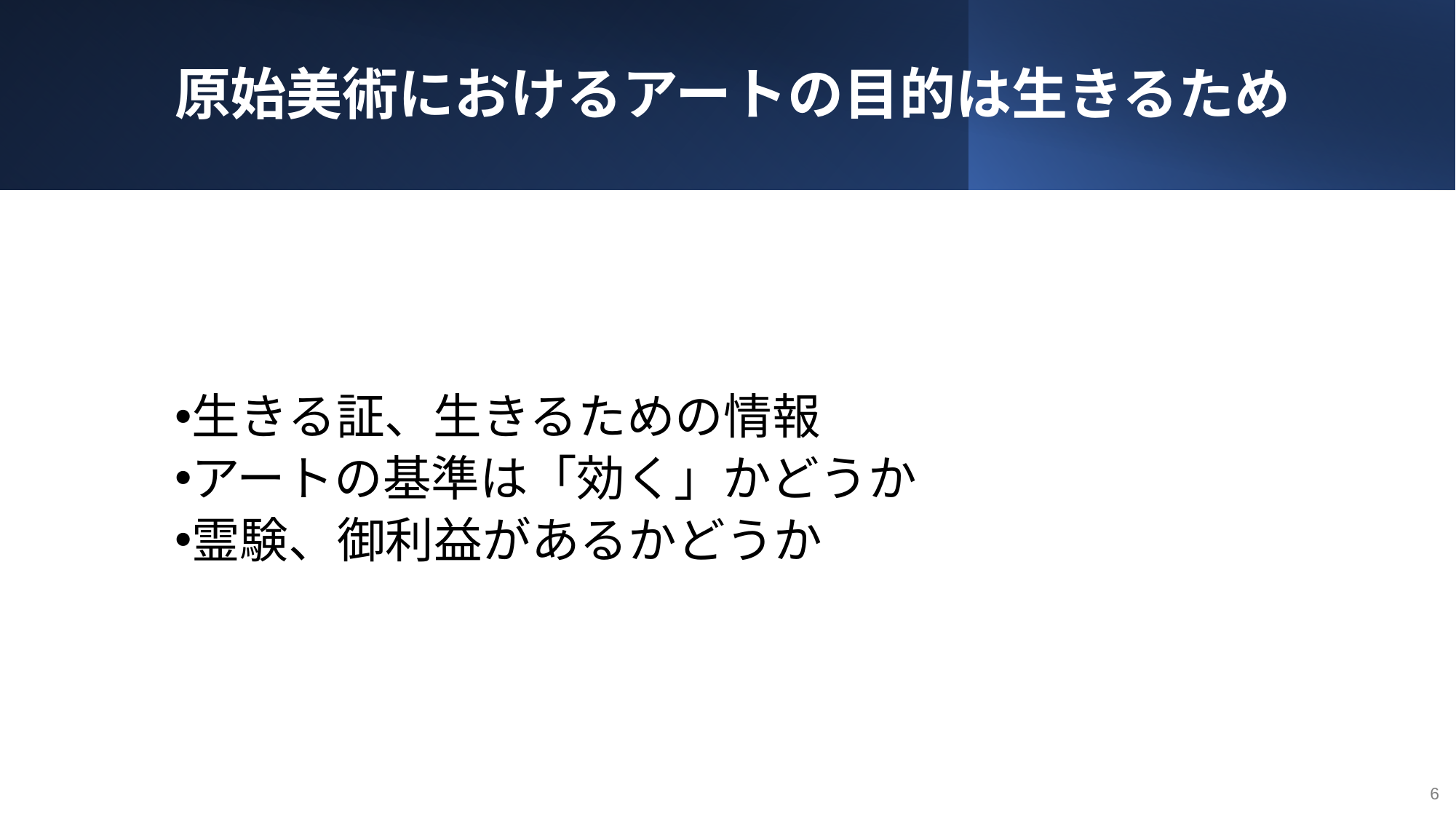

原始美術におけるアートの目的は生きるため
生きる証、生きるための情報
アートの基準は「効く」かどうか
霊験、御利益があるかどうか
6